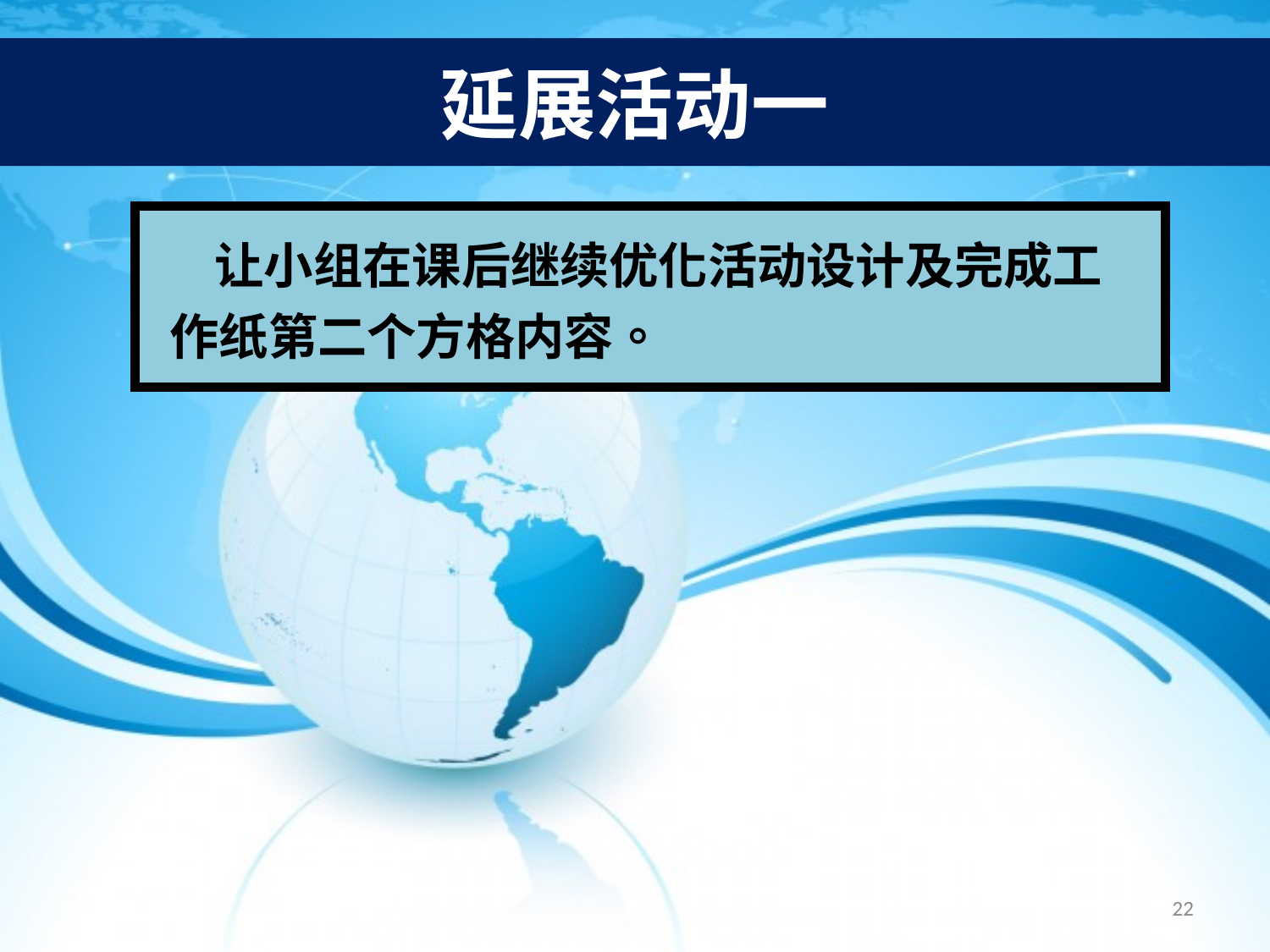

# 延展活动一
| 让小组在课后继续优化活动设计及完成工 作纸第二个方格内容。 |
| --- |
22